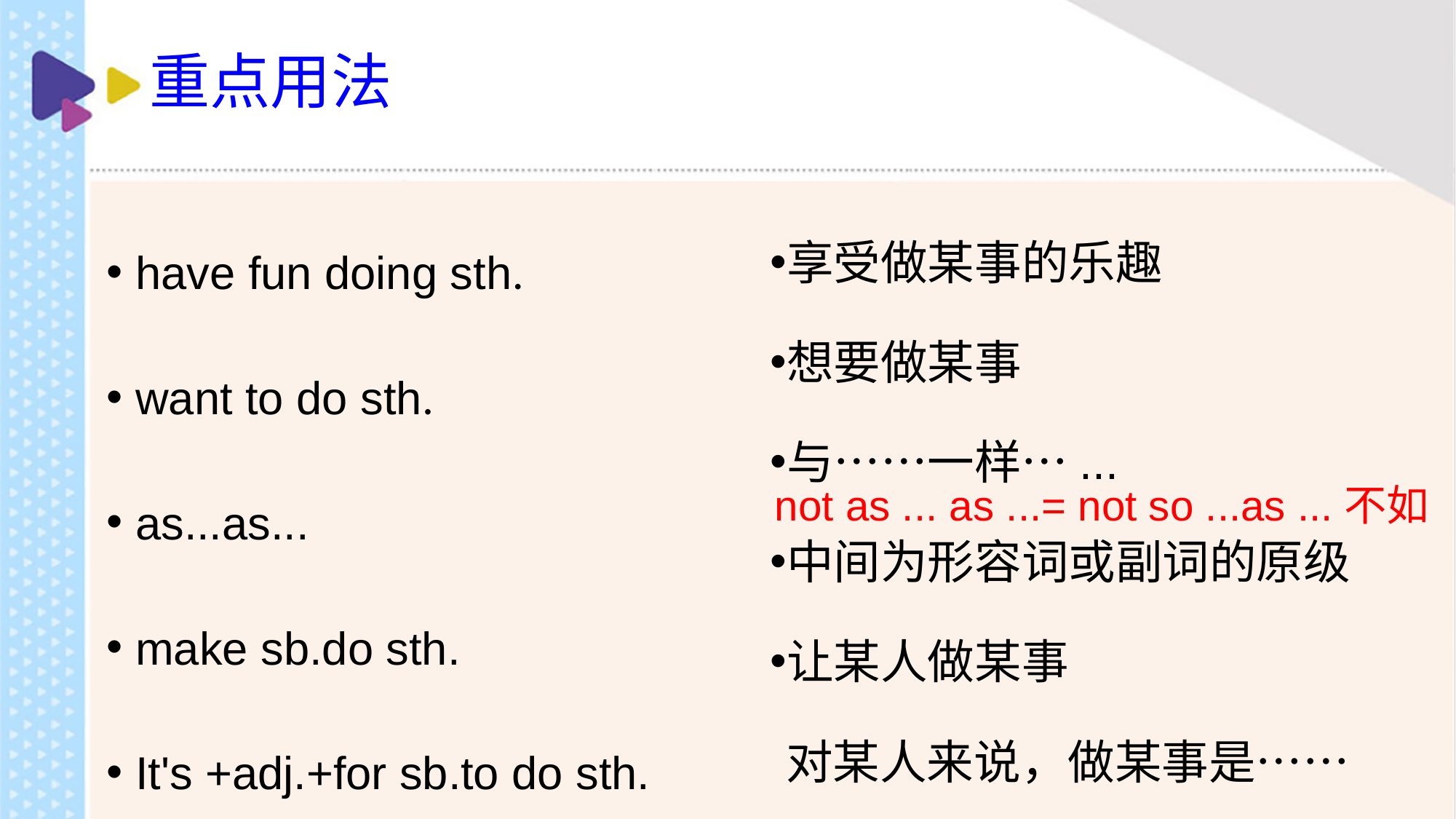

# 重点用法
have fun doing sth.
want to do sth.
as...as...
make sb.do sth.
It's +adj.+for sb.to do sth.

享受做某事的乐趣
想要做某事
与……一样…...
中间为形容词或副词的原级
让某人做某事
   对某人来说，做某事是……
not as ... as ...= not so ...as ...不如